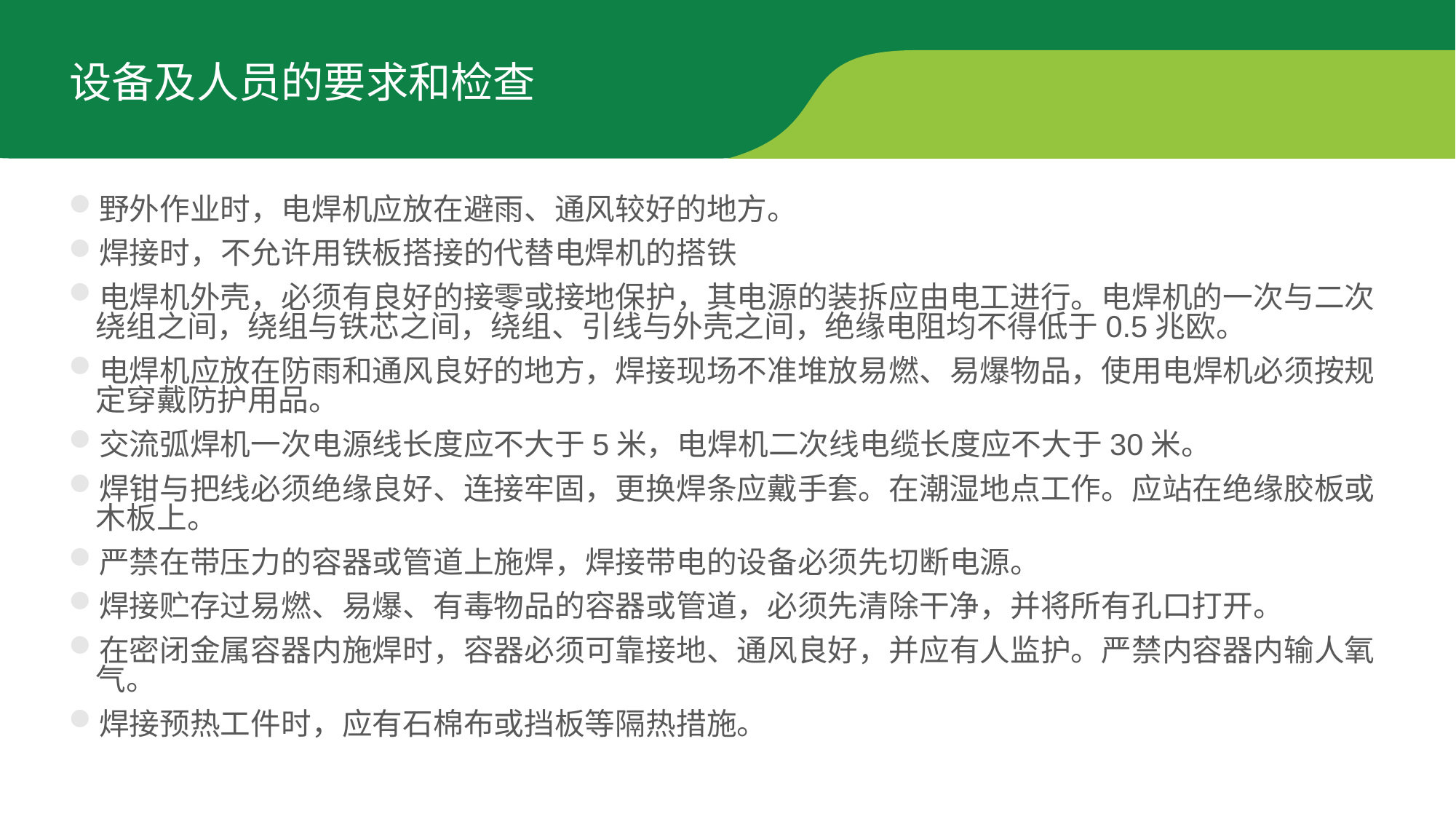

设备及人员的要求和检查

野外作业时，电焊机应放在避雨、通风较好的地方。
焊接时，不允许用铁板搭接的代替电焊机的搭铁
电焊机外壳，必须有良好的接零或接地保护，其电源的装拆应由电工进行。电焊机的一次与二次绕组之间，绕组与铁芯之间，绕组、引线与外壳之间，绝缘电阻均不得低于0.5兆欧。
电焊机应放在防雨和通风良好的地方，焊接现场不准堆放易燃、易爆物品，使用电焊机必须按规定穿戴防护用品。
交流弧焊机一次电源线长度应不大于5米，电焊机二次线电缆长度应不大于30米。
焊钳与把线必须绝缘良好、连接牢固，更换焊条应戴手套。在潮湿地点工作。应站在绝缘胶板或木板上。
严禁在带压力的容器或管道上施焊，焊接带电的设备必须先切断电源。
焊接贮存过易燃、易爆、有毒物品的容器或管道，必须先清除干净，并将所有孔口打开。
在密闭金属容器内施焊时，容器必须可靠接地、通风良好，并应有人监护。严禁内容器内输人氧气。
焊接预热工件时，应有石棉布或挡板等隔热措施。